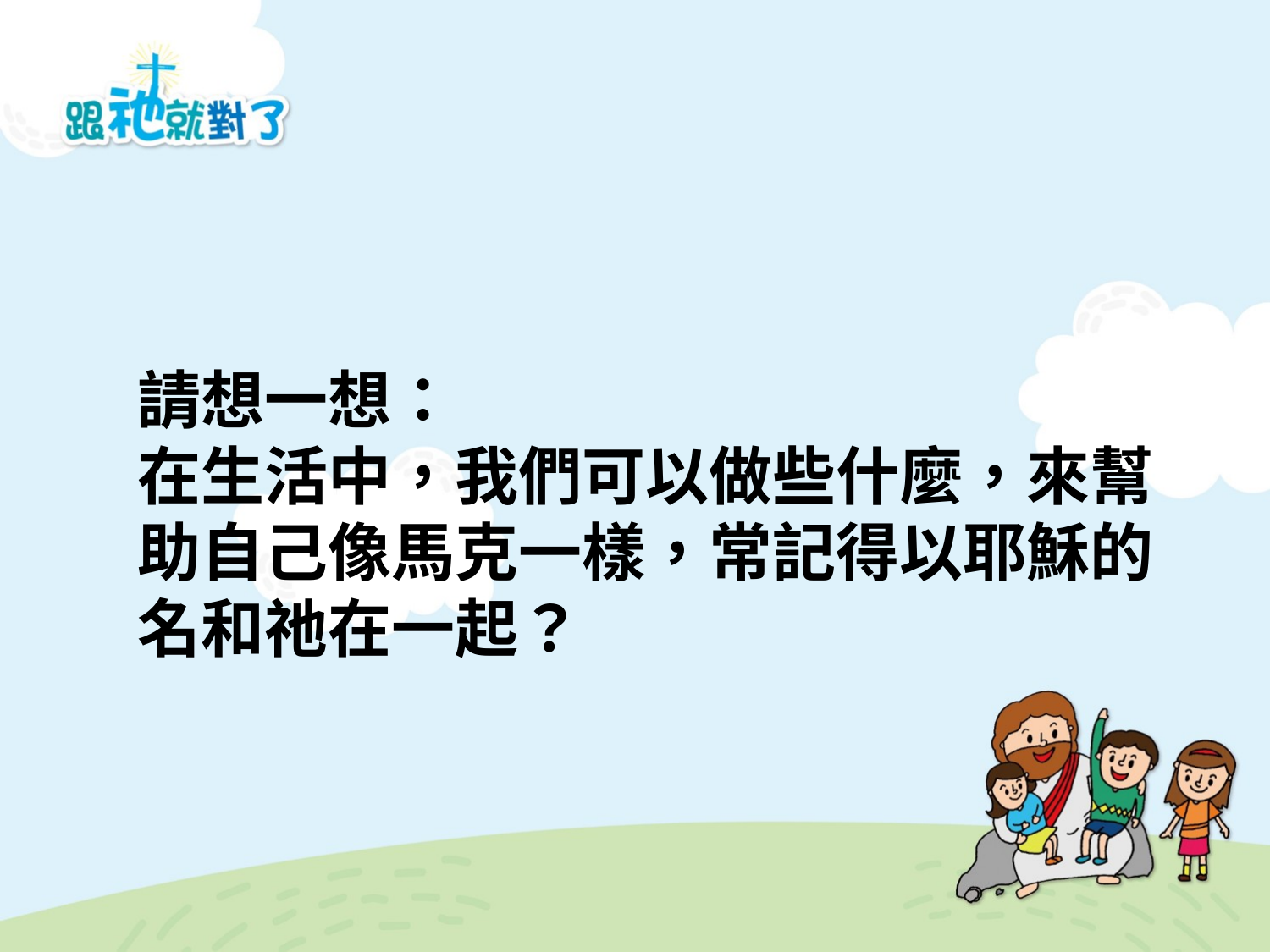

請想一想：
在生活中，我們可以做些什麼，來幫助自己像馬克一樣，常記得以耶穌的名和祂在一起？